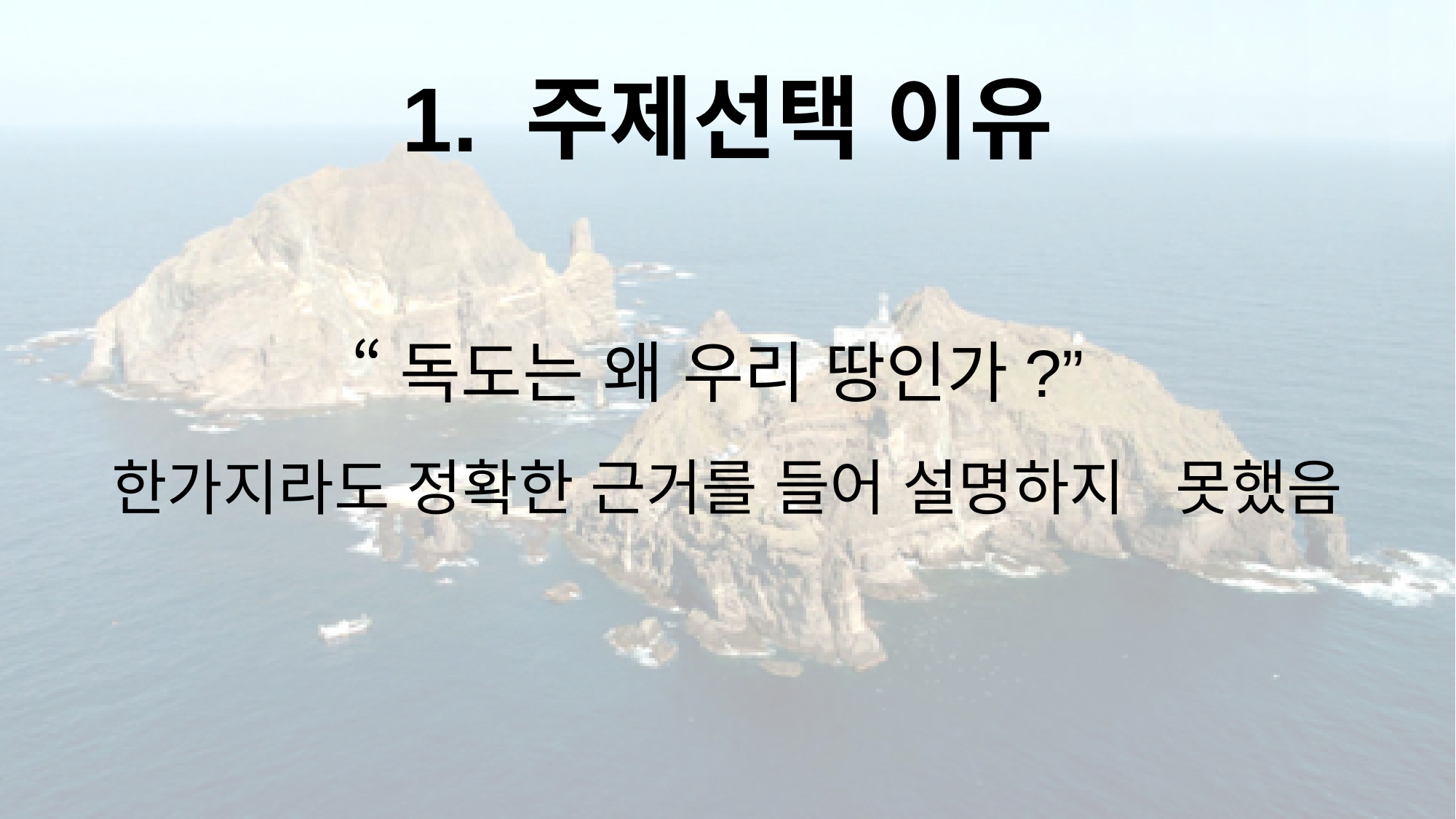

# 1. 주제선택 이유

“독도는 왜 우리 땅인가?”

한가지라도 정확한 근거를 들어 설명하지   못했음